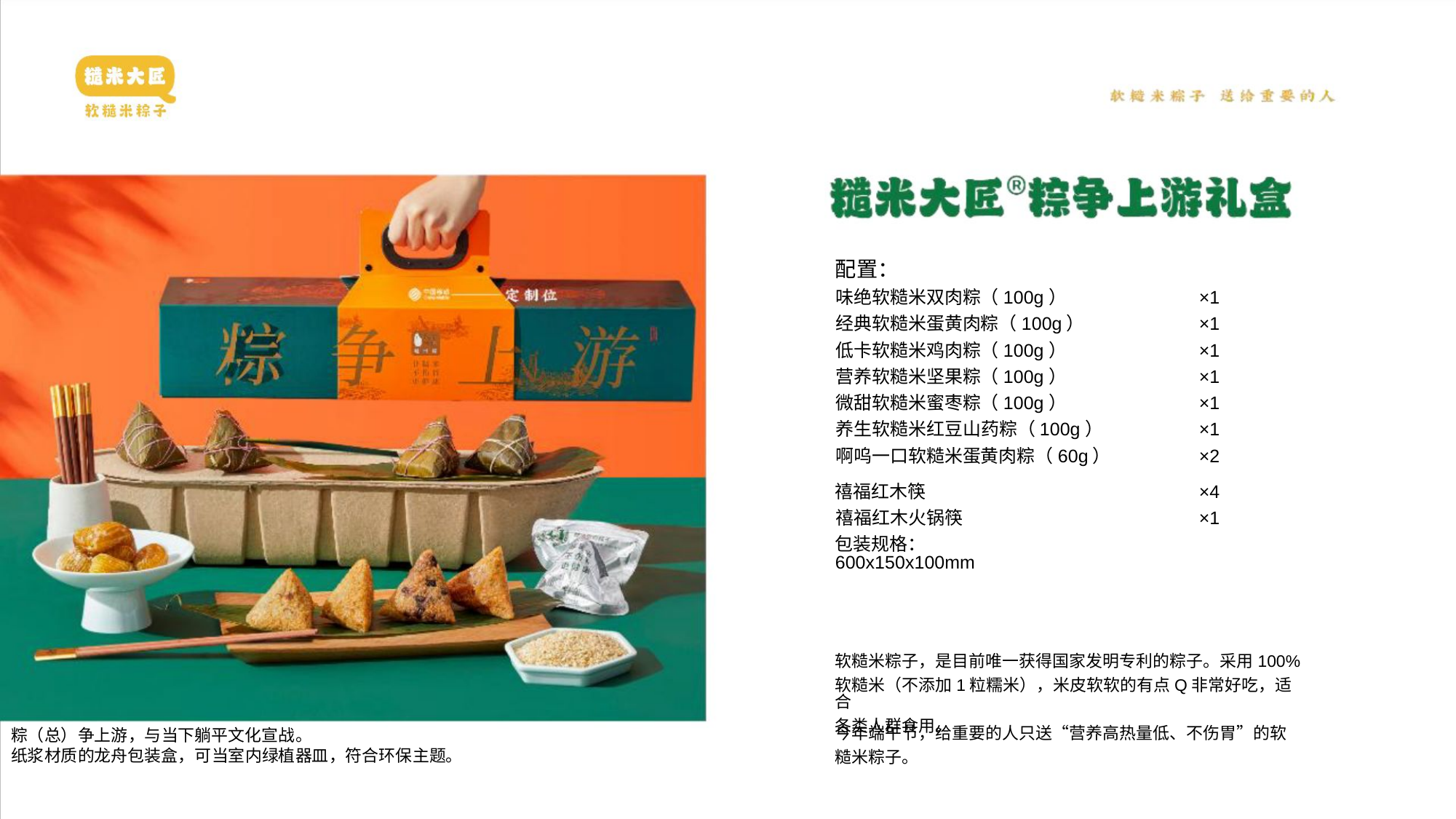

配置：
味绝软糙米双肉粽（100g）
经典软糙米蛋黄肉粽（100g）
低卡软糙米鸡肉粽（100g）
营养软糙米坚果粽（100g）
微甜软糙米蜜枣粽（100g）
养生软糙米红豆山药粽（100g）
啊呜一口软糙米蛋黄肉粽（60g）
×1
×1
×1
×1
×1
×1
×2
禧福红木筷
×4
×1
禧福红木火锅筷
包装规格：600x150x100mm
软糙米粽子，是目前唯一获得国家发明专利的粽子。采用100%
软糙米（不添加1粒糯米），米皮软软的有点Q非常好吃，适合
各类人群食用。
今年端午节，给重要的人只送“营养高热量低、不伤胃”的软
糙米粽子。
粽（总）争上游，与当下躺平文化宣战。
纸浆材质的龙舟包装盒，可当室内绿植器皿，符合环保主题。